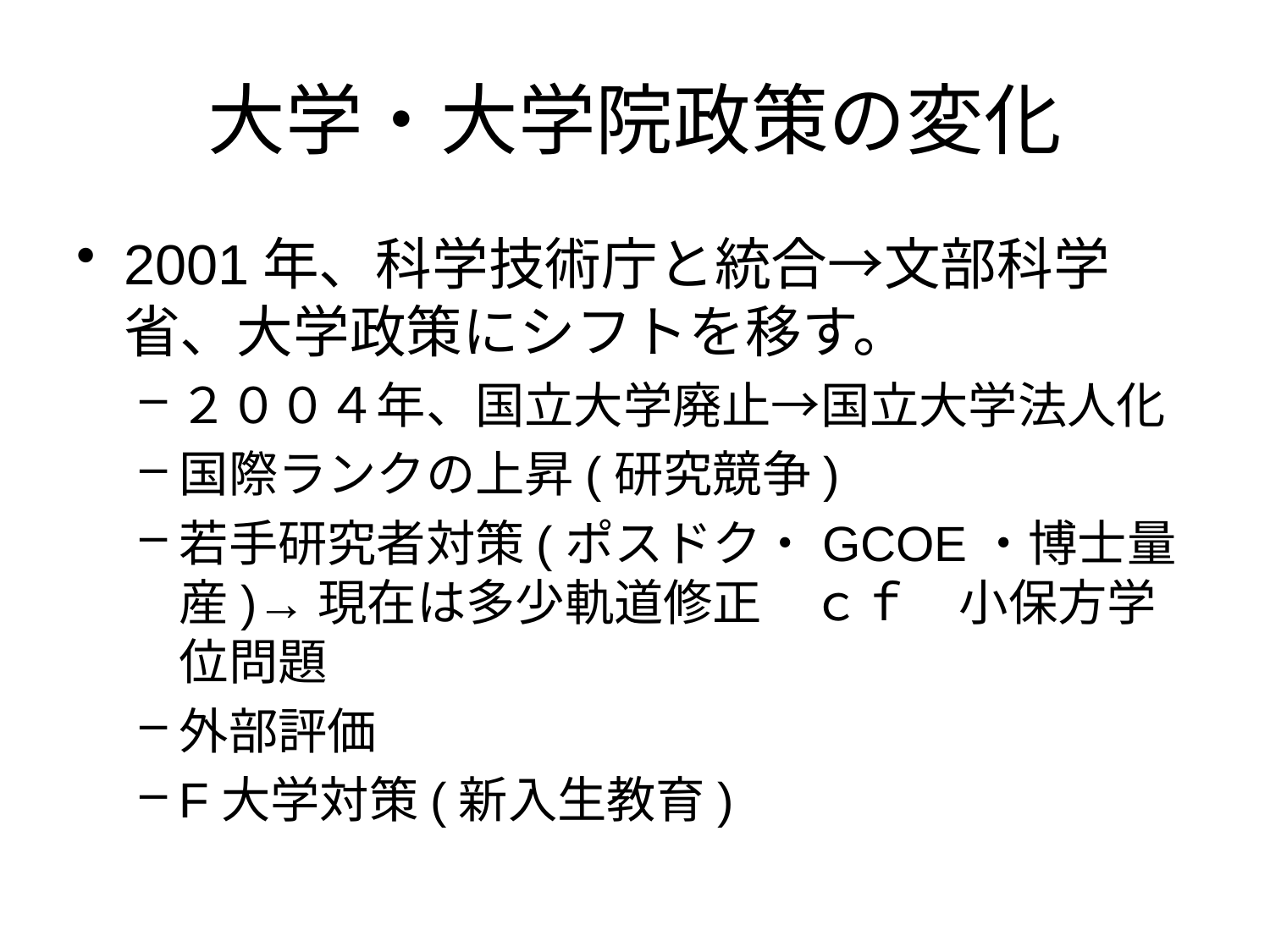

# 大学・大学院政策の変化
2001年、科学技術庁と統合→文部科学省、大学政策にシフトを移す。
２００４年、国立大学廃止→国立大学法人化
国際ランクの上昇(研究競争)
若手研究者対策(ポスドク・GCOE・博士量産)→現在は多少軌道修正　ｃｆ　小保方学位問題
外部評価
F大学対策(新入生教育)